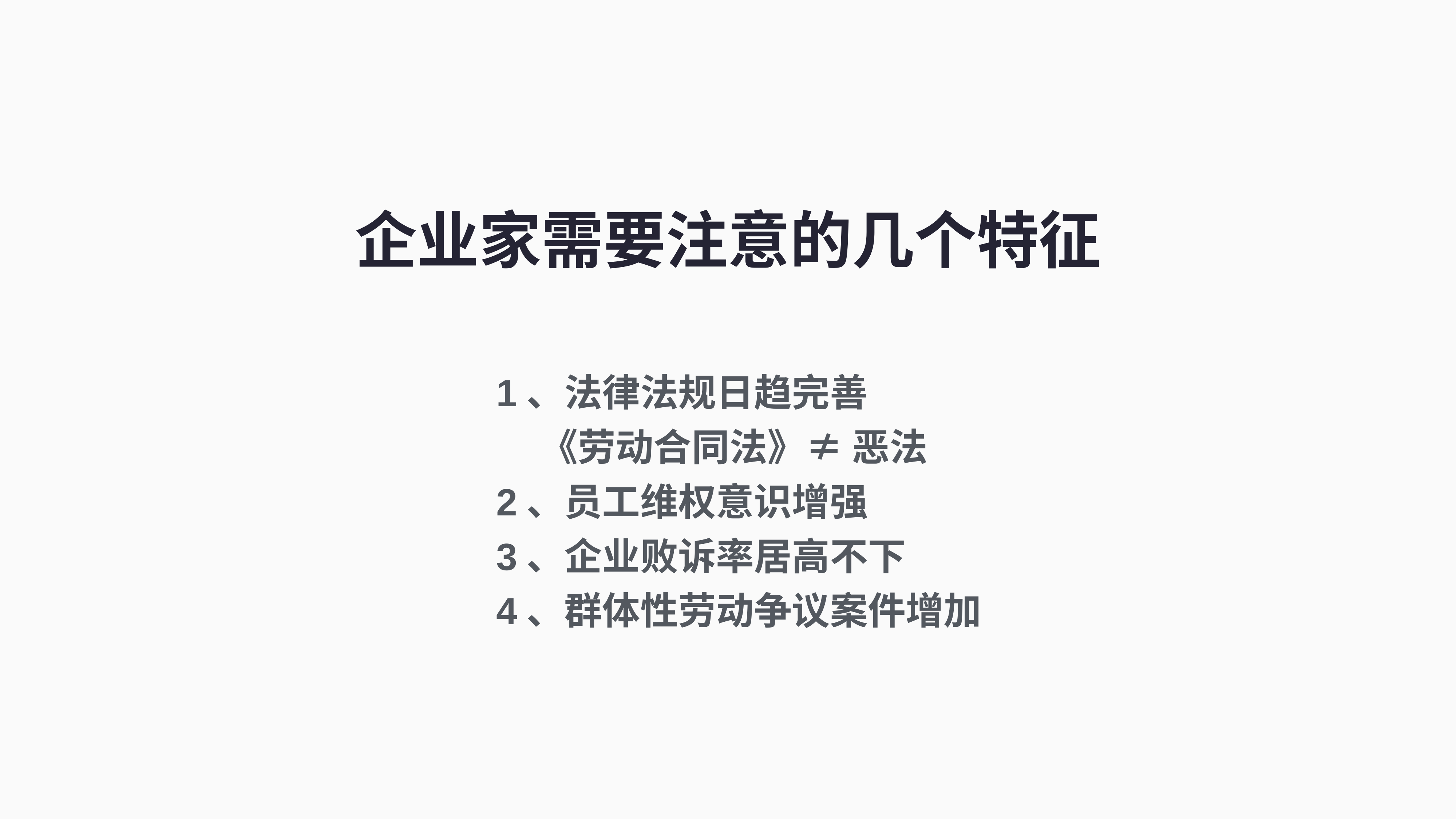

企业家需要注意的几个特征
1、法律法规日趋完善
    《劳动合同法》≠ 恶法
2、员工维权意识增强
3、企业败诉率居高不下
4、群体性劳动争议案件增加